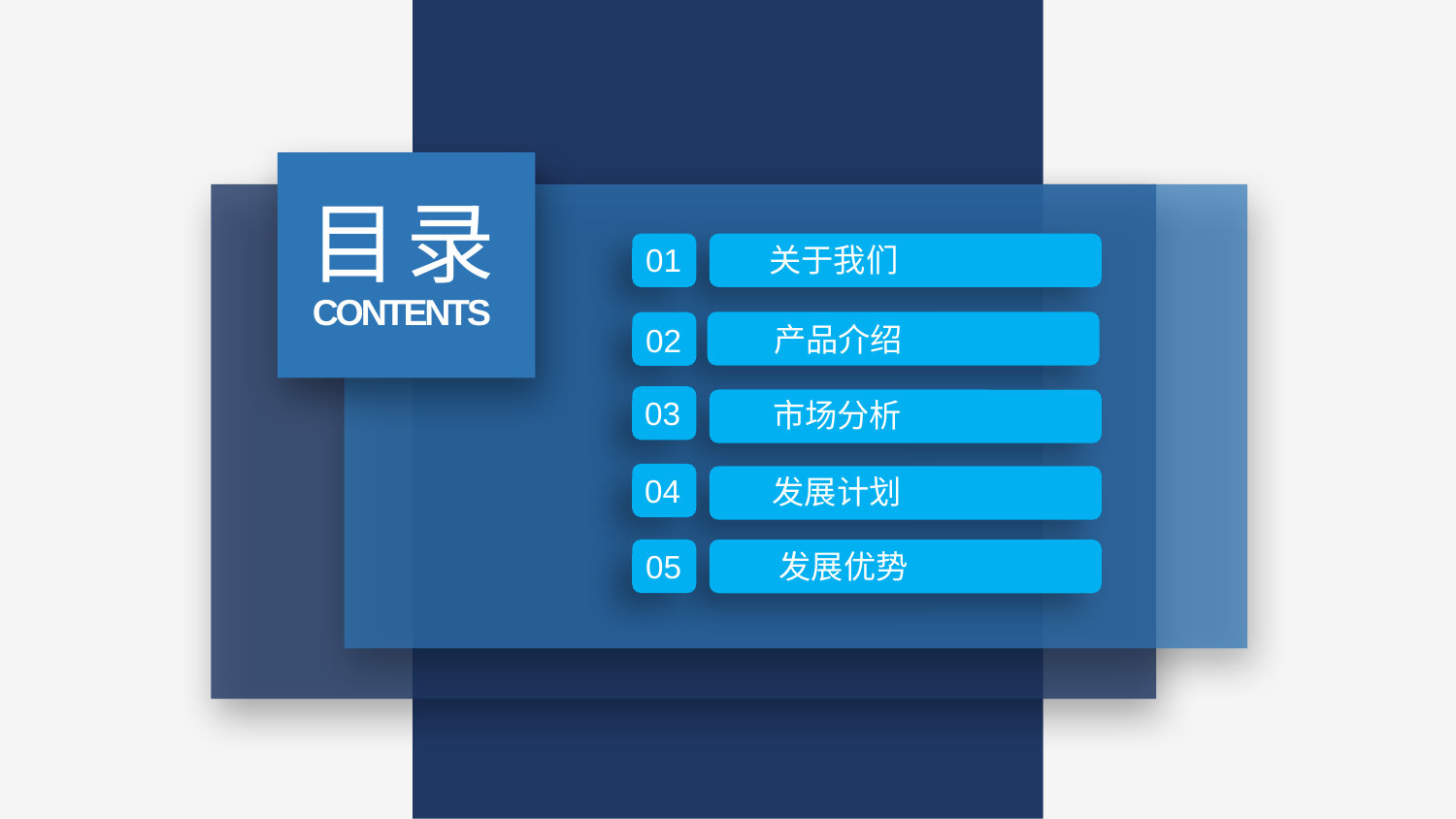

目 录

关于我们

01

CONTENTS
产品介绍

02
市场分析

03
发展计划

04
发展优势

05